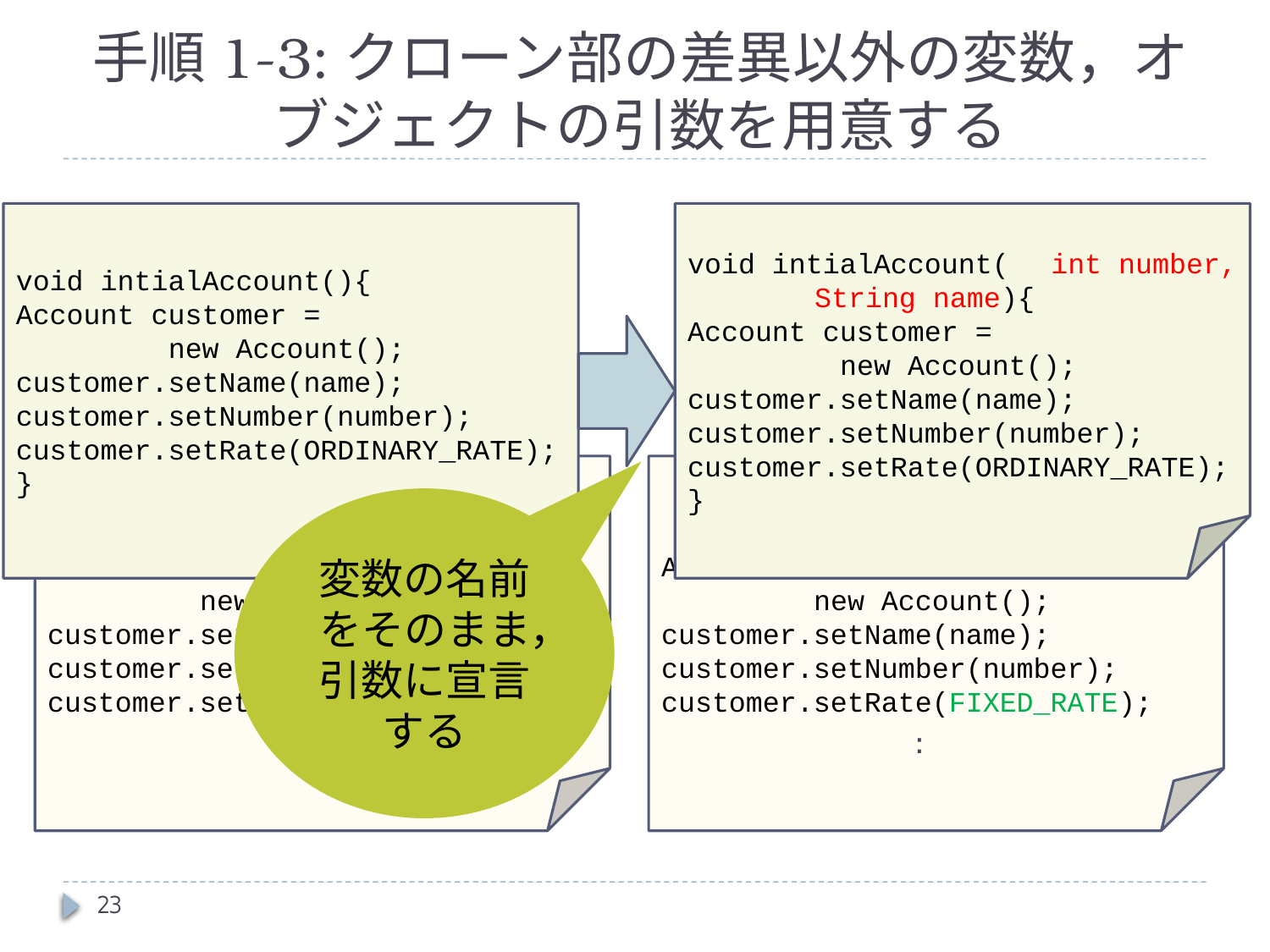

# 手順1-3:クローン部の差異以外の変数，オブジェクトの引数を用意する

void intialAccount(){
Account customer =
         new Account();
customer.setName(name);
customer.setNumber(number);
customer.setRate(ORDINARY_RATE);
}

void intialAccount(　int number,
	String name){
Account customer =
         new Account();
customer.setName(name);
customer.setNumber(number);
customer.setRate(ORDINARY_RATE);
}

		:
Account customer =
         new Account();
customer.setName(name);
customer.setNumber(number);
customer.setRate(ORDINARY_RATE);
		:

		:
Account customer =
         new Account();
customer.setName(name);
customer.setNumber(number);
customer.setRate(FIXED_RATE);
		:
変数の名前をそのまま，引数に宣言する
23